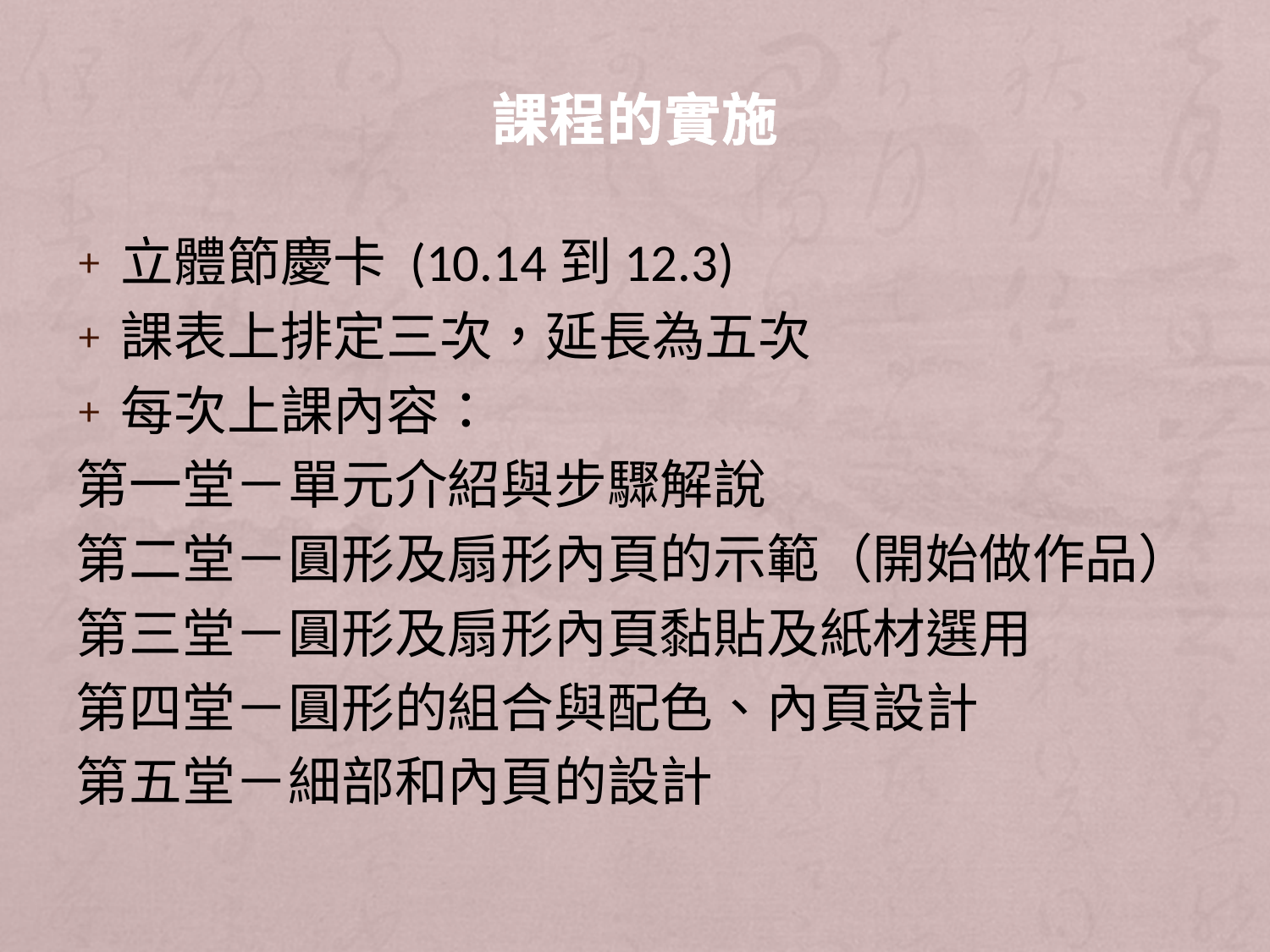

# 課程的實施
立體節慶卡 (10.14到12.3)
課表上排定三次，延長為五次
每次上課內容：
第一堂－單元介紹與步驟解說
第二堂－圓形及扇形內頁的示範（開始做作品）
第三堂－圓形及扇形內頁黏貼及紙材選用
第四堂－圓形的組合與配色、內頁設計
第五堂－細部和內頁的設計